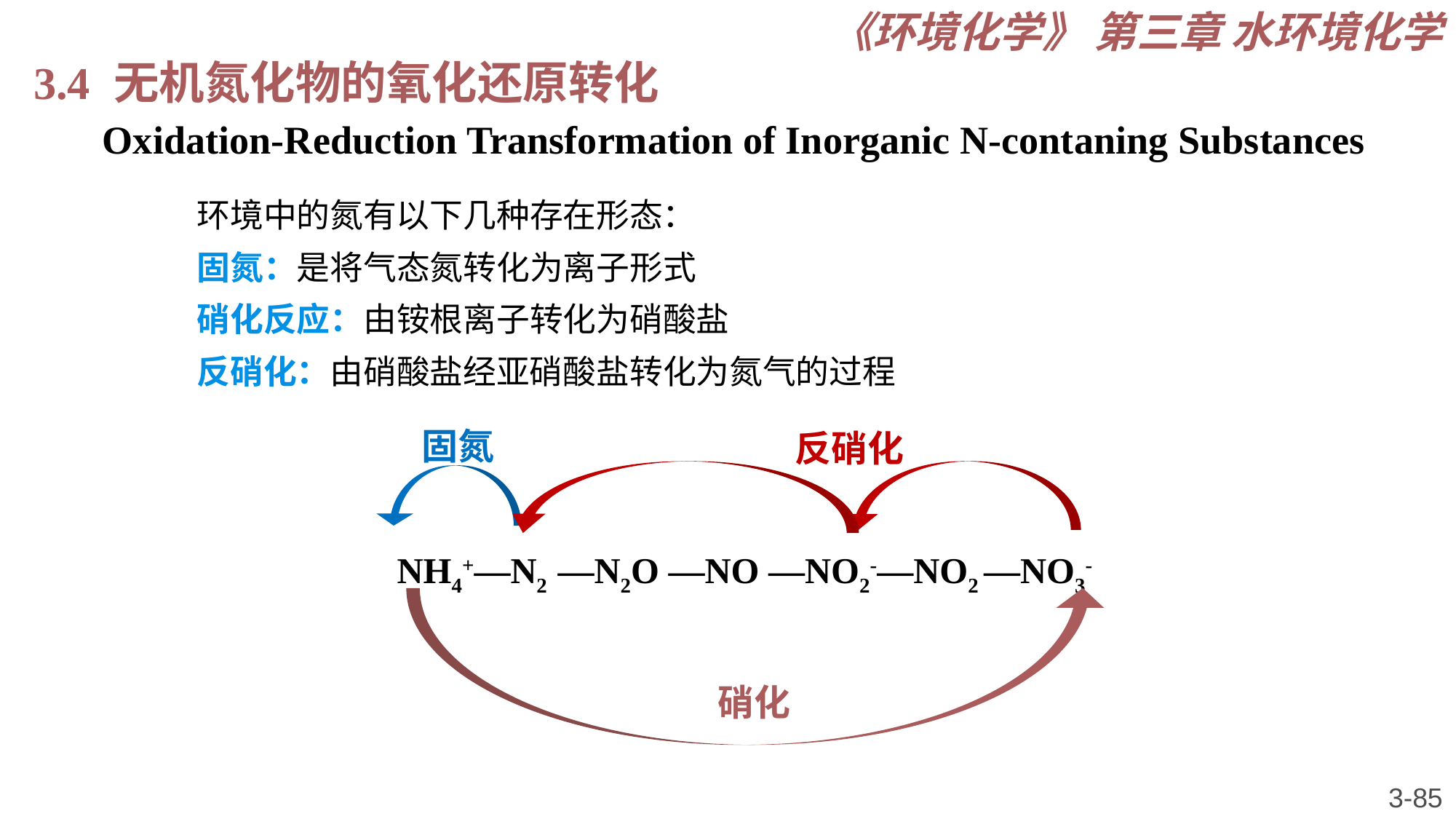

《环境化学》 第三章 水环境化学
3.4 无机氮化物的氧化还原转化
      Oxidation-Reduction Transformation of Inorganic N-contaning Substances
环境中的氮有以下几种存在形态：
固氮：是将气态氮转化为离子形式
硝化反应：由铵根离子转化为硝酸盐
反硝化：由硝酸盐经亚硝酸盐转化为氮气的过程

                      NH4+—N2  —N2O —NO —NO2-—NO2 —NO3-
固氮
反硝化

   硝化
3-85